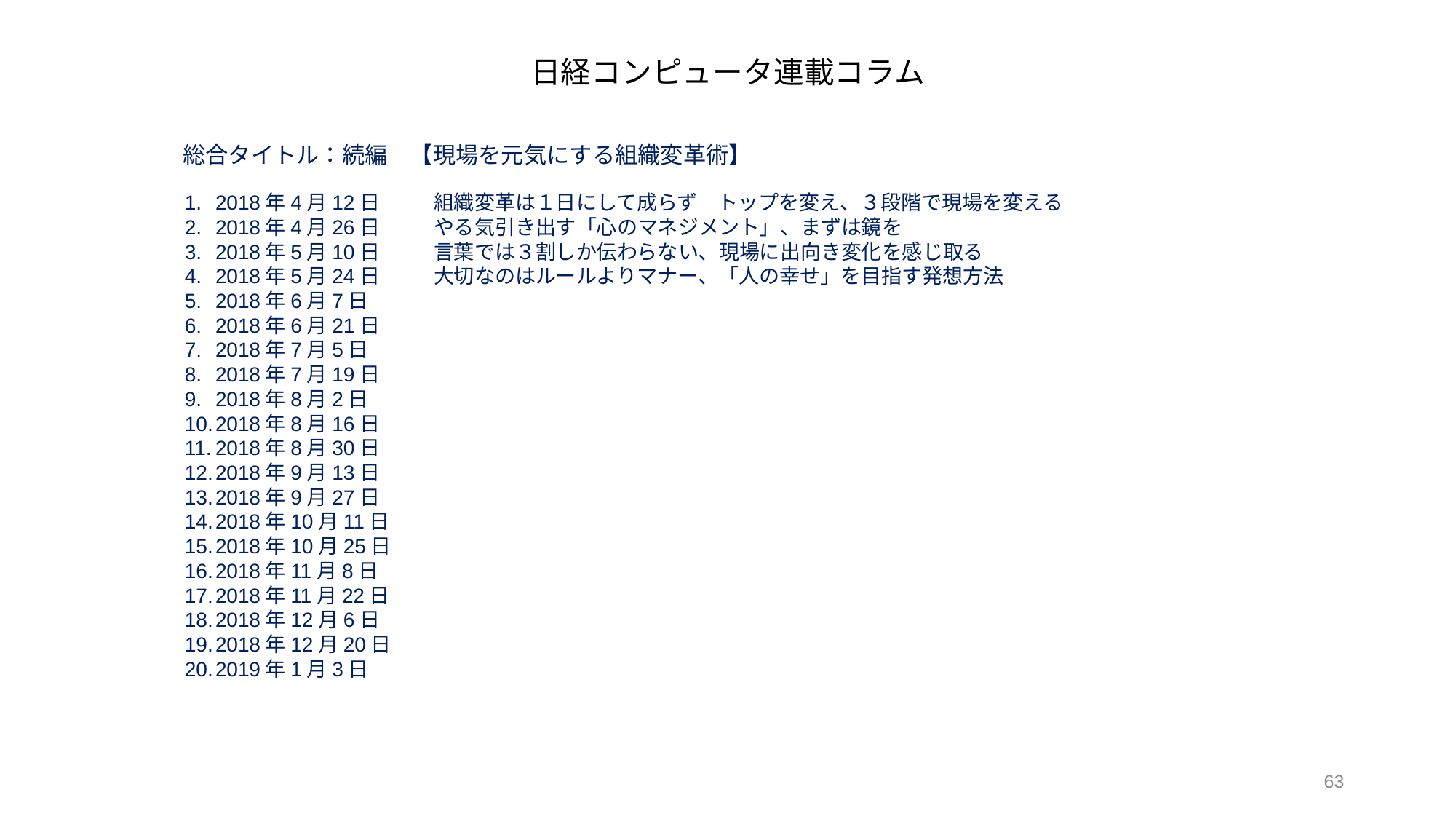

# 日経コンピュータ連載コラム
総合タイトル：続編　【現場を元気にする組織変革術】
2018年4月12日	組織変革は１日にして成らず　トップを変え、３段階で現場を変える
2018年4月26日	やる気引き出す「心のマネジメント」、まずは鏡を
2018年5月10日	言葉では３割しか伝わらない、現場に出向き変化を感じ取る
2018年5月24日	大切なのはルールよりマナー、「人の幸せ」を目指す発想方法
2018年6月7日
2018年6月21日
2018年7月5日
2018年7月19日
2018年8月2日
2018年8月16日
2018年8月30日
2018年9月13日
2018年9月27日
2018年10月11日
2018年10月25日
2018年11月8日
2018年11月22日
2018年12月6日
2018年12月20日
2019年1月3日
63